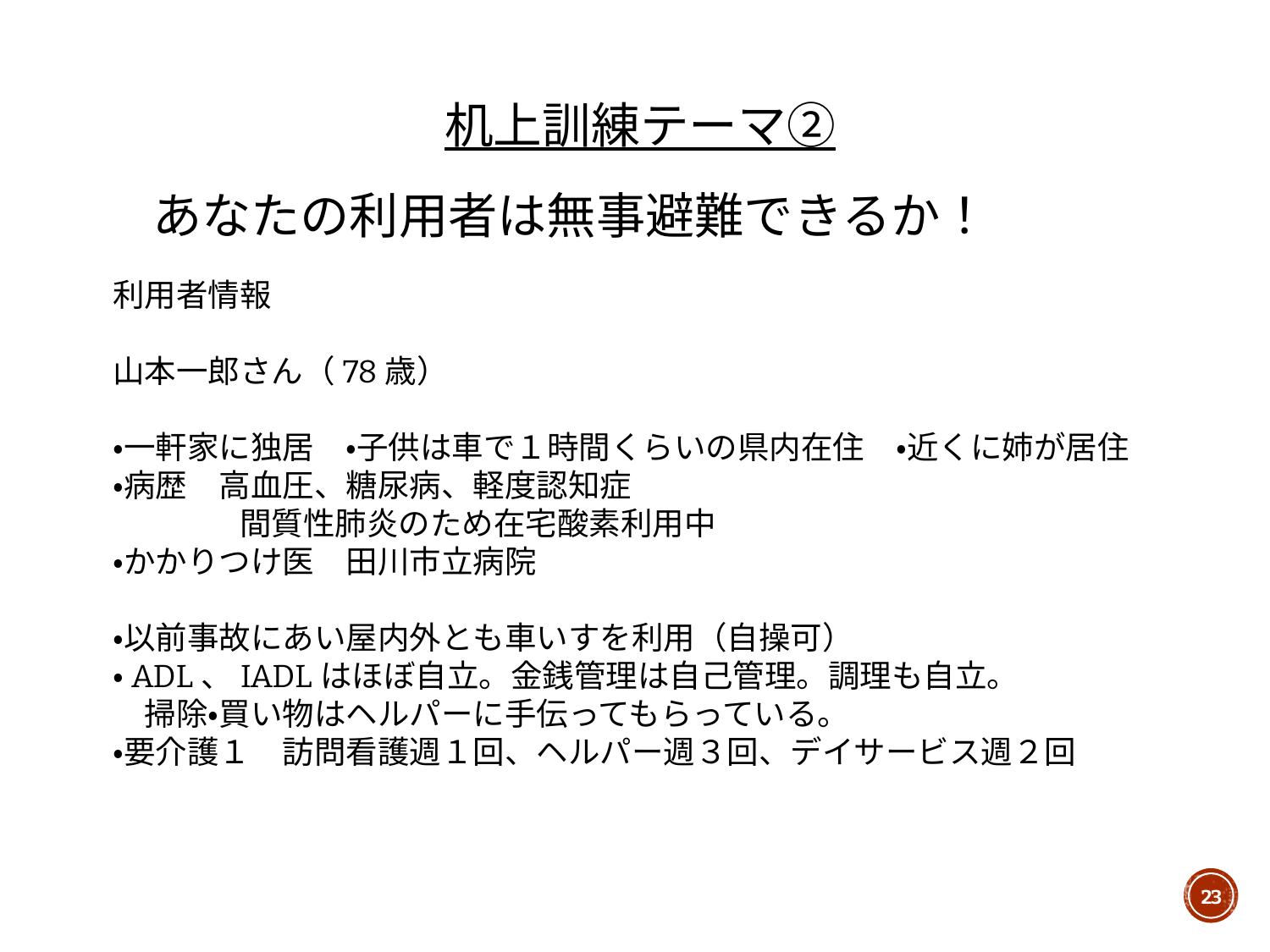

# 机上訓練テーマ②
あなたの利用者は無事避難できるか！
利用者情報

山本一郎さん（78歳）

・一軒家に独居　・子供は車で１時間くらいの県内在住　・近くに姉が居住
・病歴　高血圧、糖尿病、軽度認知症
　　　　間質性肺炎のため在宅酸素利用中
・かかりつけ医　田川市立病院

・以前事故にあい屋内外とも車いすを利用（自操可）
・ADL、IADLはほぼ自立。金銭管理は自己管理。調理も自立。
　掃除・買い物はヘルパーに手伝ってもらっている。
・要介護１　訪問看護週１回、ヘルパー週３回、デイサービス週２回

23